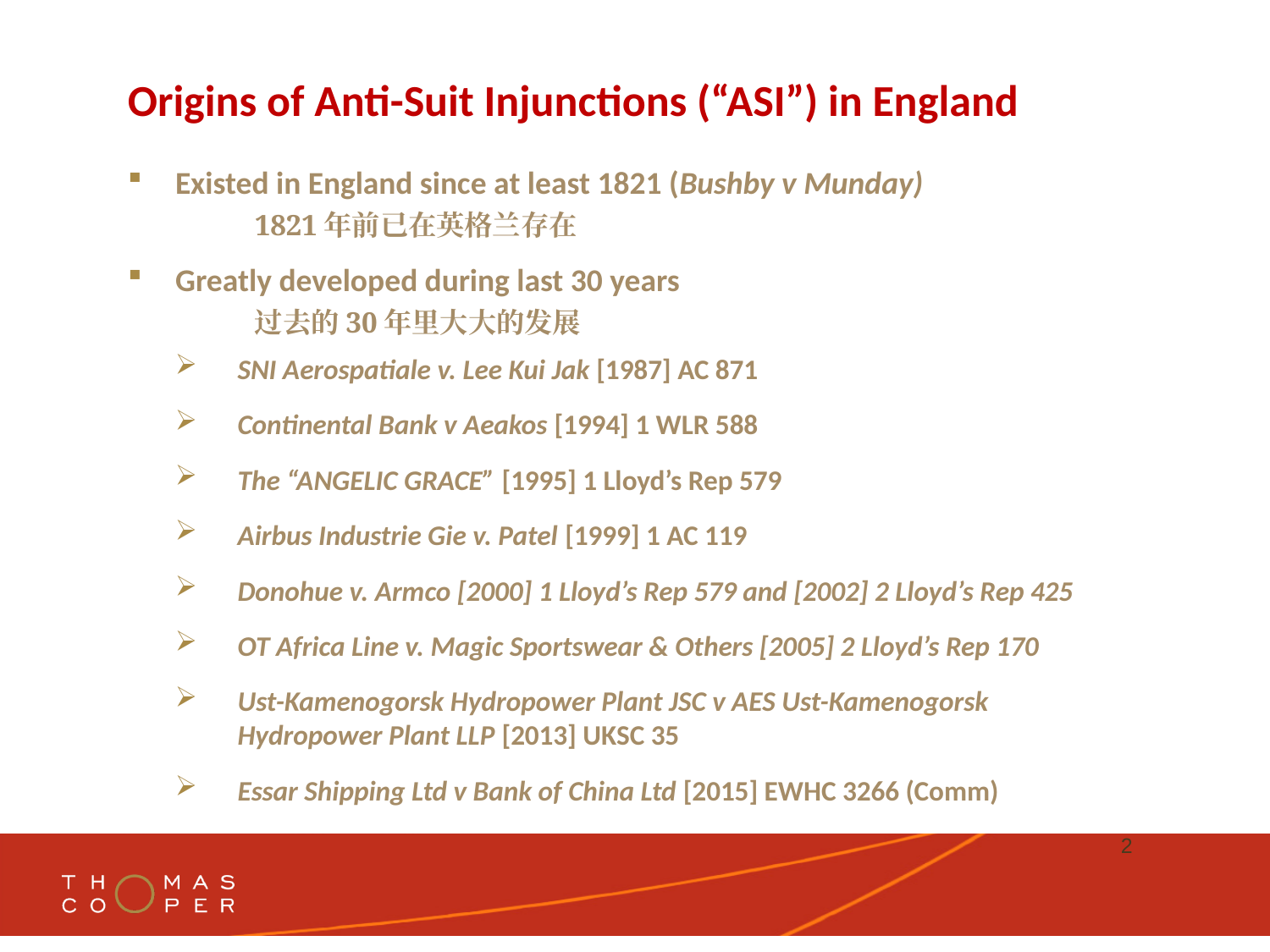

# Origins of Anti-Suit Injunctions (“ASI”) in England
Existed in England since at least 1821 (Bushby v Munday)
	1821年前已在英格兰存在
Greatly developed during last 30 years
	过去的30年里大大的发展
SNI Aerospatiale v. Lee Kui Jak [1987] AC 871
Continental Bank v Aeakos [1994] 1 WLR 588
The “ANGELIC GRACE” [1995] 1 Lloyd’s Rep 579
Airbus Industrie Gie v. Patel [1999] 1 AC 119
Donohue v. Armco [2000] 1 Lloyd’s Rep 579 and [2002] 2 Lloyd’s Rep 425
OT Africa Line v. Magic Sportswear & Others [2005] 2 Lloyd’s Rep 170
Ust-Kamenogorsk Hydropower Plant JSC v AES Ust-Kamenogorsk Hydropower Plant LLP [2013] UKSC 35
Essar Shipping Ltd v Bank of China Ltd [2015] EWHC 3266 (Comm)

2